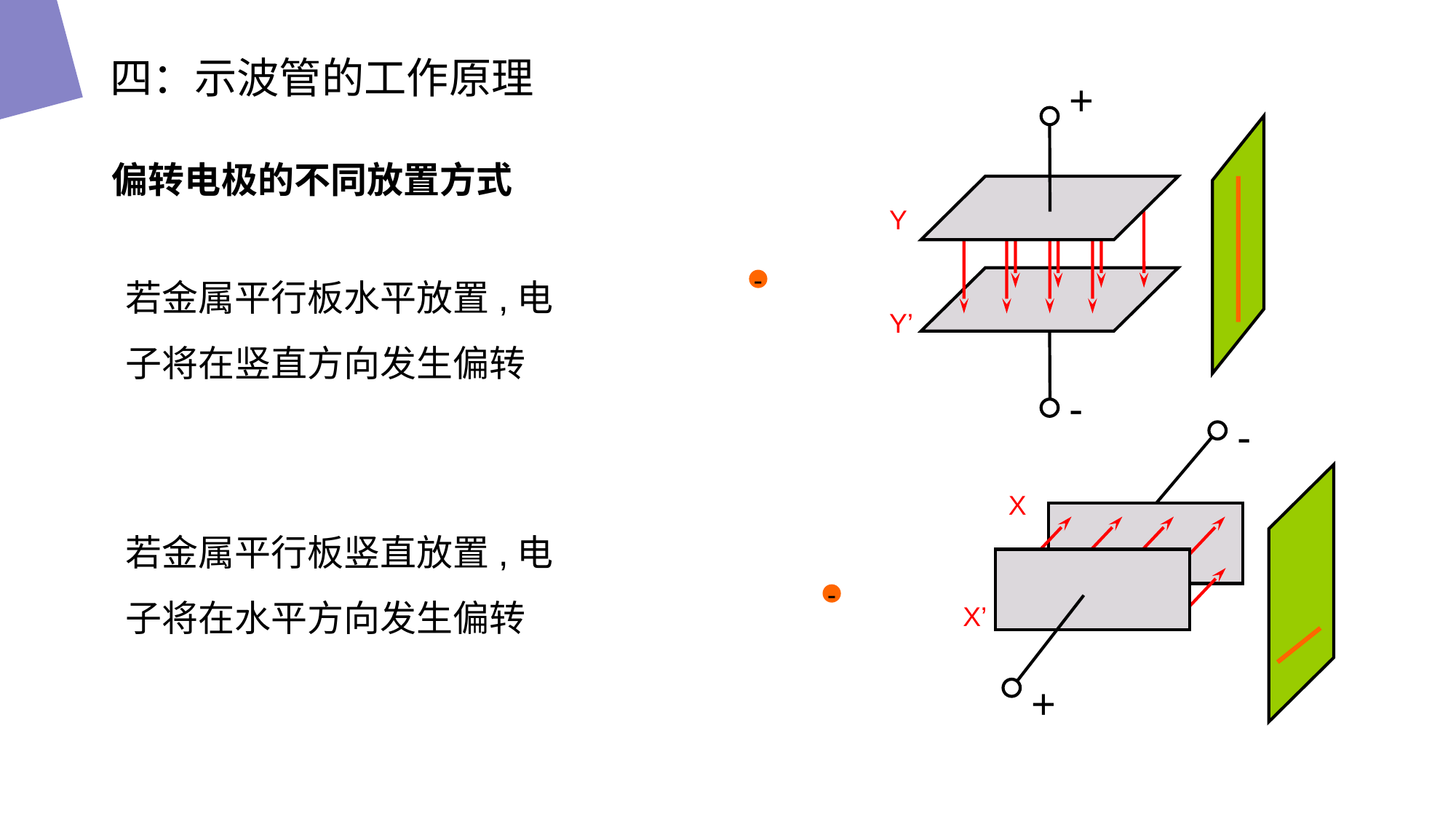

四：示波管的工作原理
+

偏转电极的不同放置方式

Y

若金属平行板水平放置,电子将在竖直方向发生偏转

-
Y’

-

-

X

若金属平行板竖直放置,电子将在水平方向发生偏转

-
X’

+